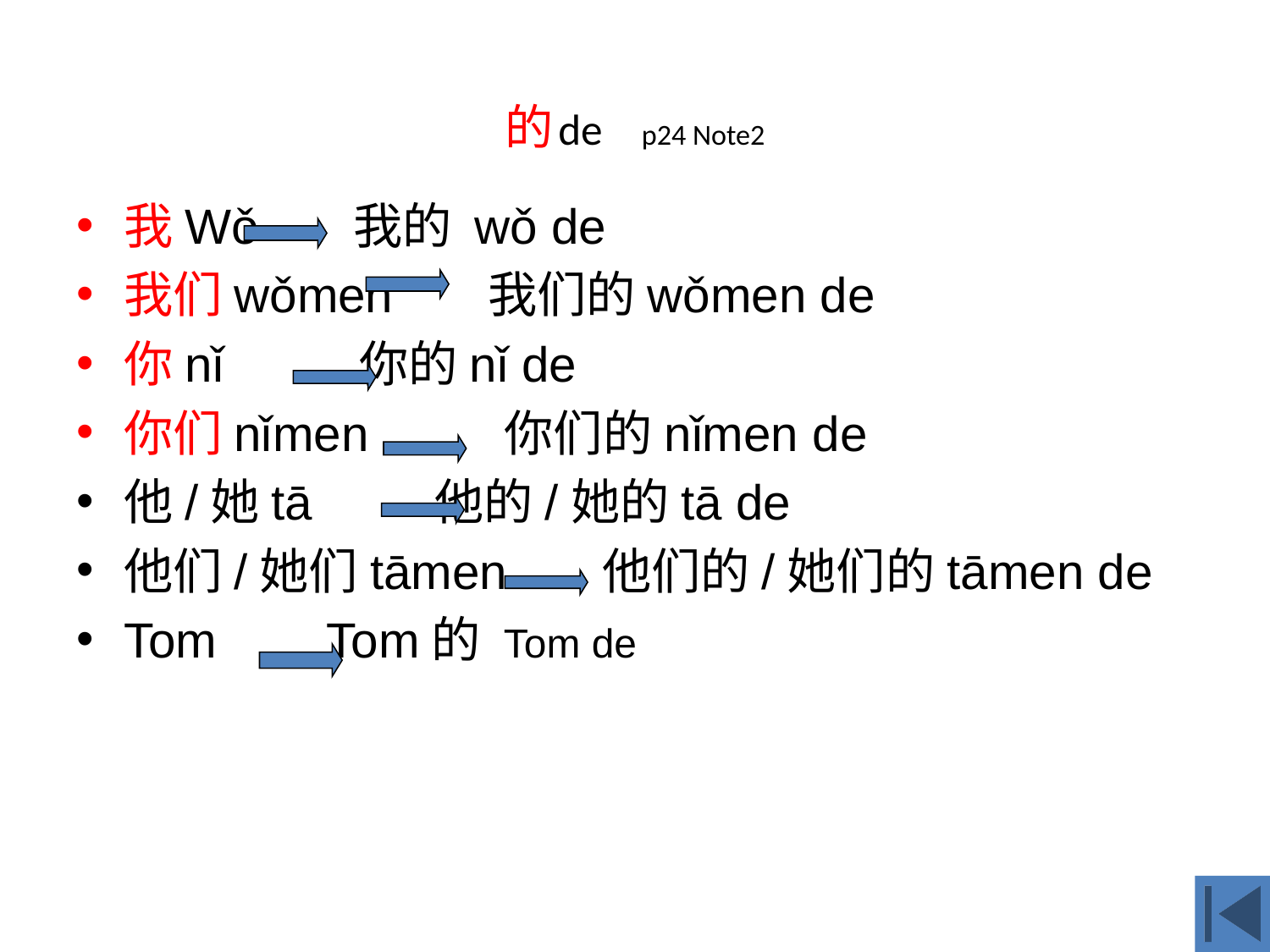

# 的de    p24 Note2
我Wǒ      我的 wǒ de
我们wǒmen      我们的wǒmen de
你nǐ         你的nǐ de
你们nǐmen         你们的nǐmen de
他/她tā        他的/她的tā de
他们/她们tāmen      他们的/她们的tāmen de
Tom        Tom的 Tom de